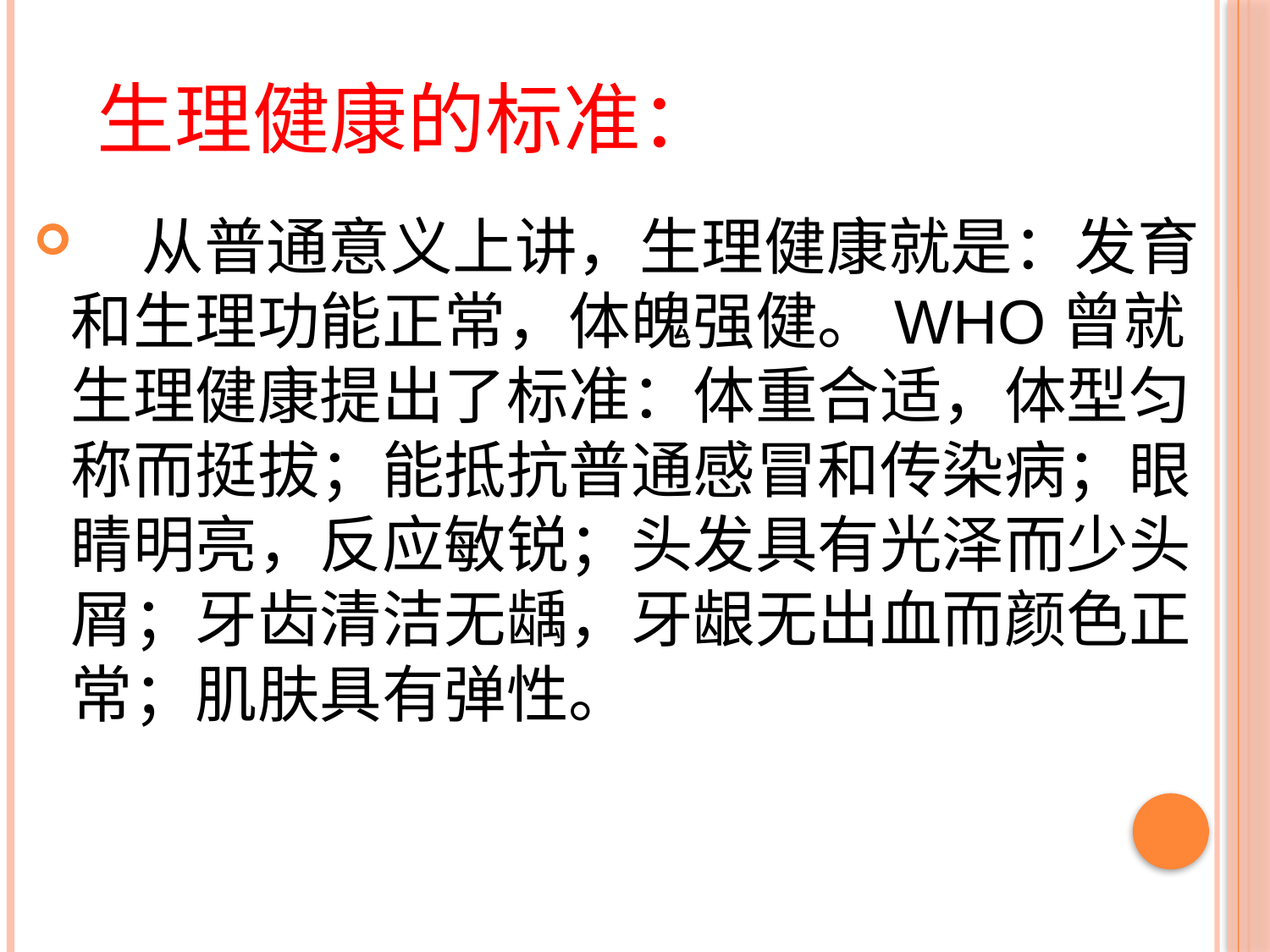

# 生理健康的标准：
    从普通意义上讲，生理健康就是：发育和生理功能正常，体魄强健。WHO曾就生理健康提出了标准：体重合适，体型匀称而挺拔；能抵抗普通感冒和传染病；眼睛明亮，反应敏锐；头发具有光泽而少头屑；牙齿清洁无龋，牙龈无出血而颜色正常；肌肤具有弹性。